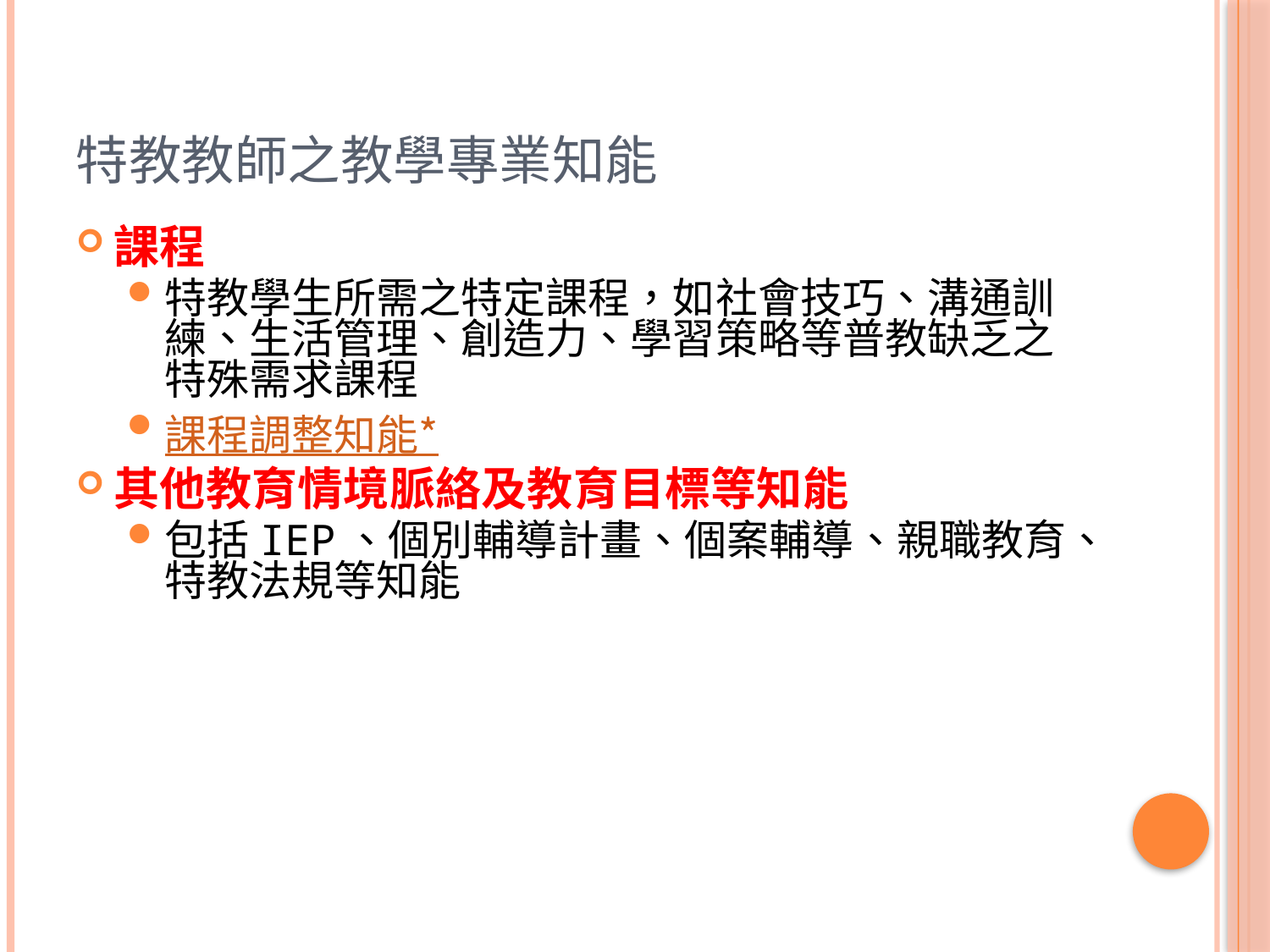

# 特教教師之教學專業知能
課程
特教學生所需之特定課程，如社會技巧、溝通訓練、生活管理、創造力、學習策略等普教缺乏之特殊需求課程
課程調整知能*
其他教育情境脈絡及教育目標等知能
包括IEP、個別輔導計畫、個案輔導、親職教育、特教法規等知能